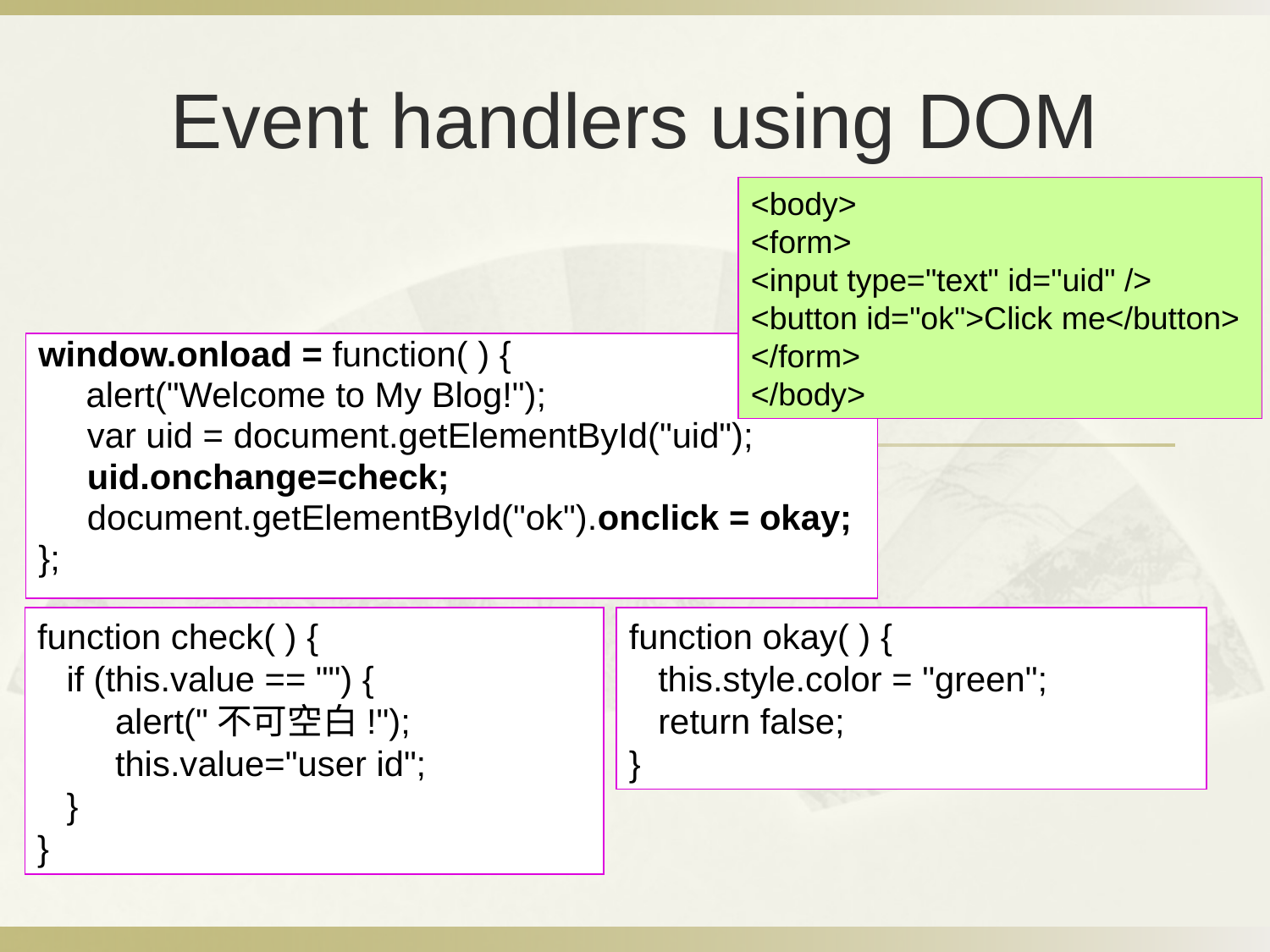

Event handlers using DOM
<body>
<form>
<input type="text" id="uid" />
<button id="ok">Click me</button>
</form>
</body>
window.onload = function( ) {
	alert("Welcome to My Blog!");
     var uid = document.getElementById("uid");
     uid.onchange=check;
     document.getElementById("ok").onclick = okay;
};
function check( ) {
   if (this.value == "") {
        alert("不可空白!");
        this.value="user id";
   }
}
function okay( ) {
   this.style.color = "green";
   return false;
}